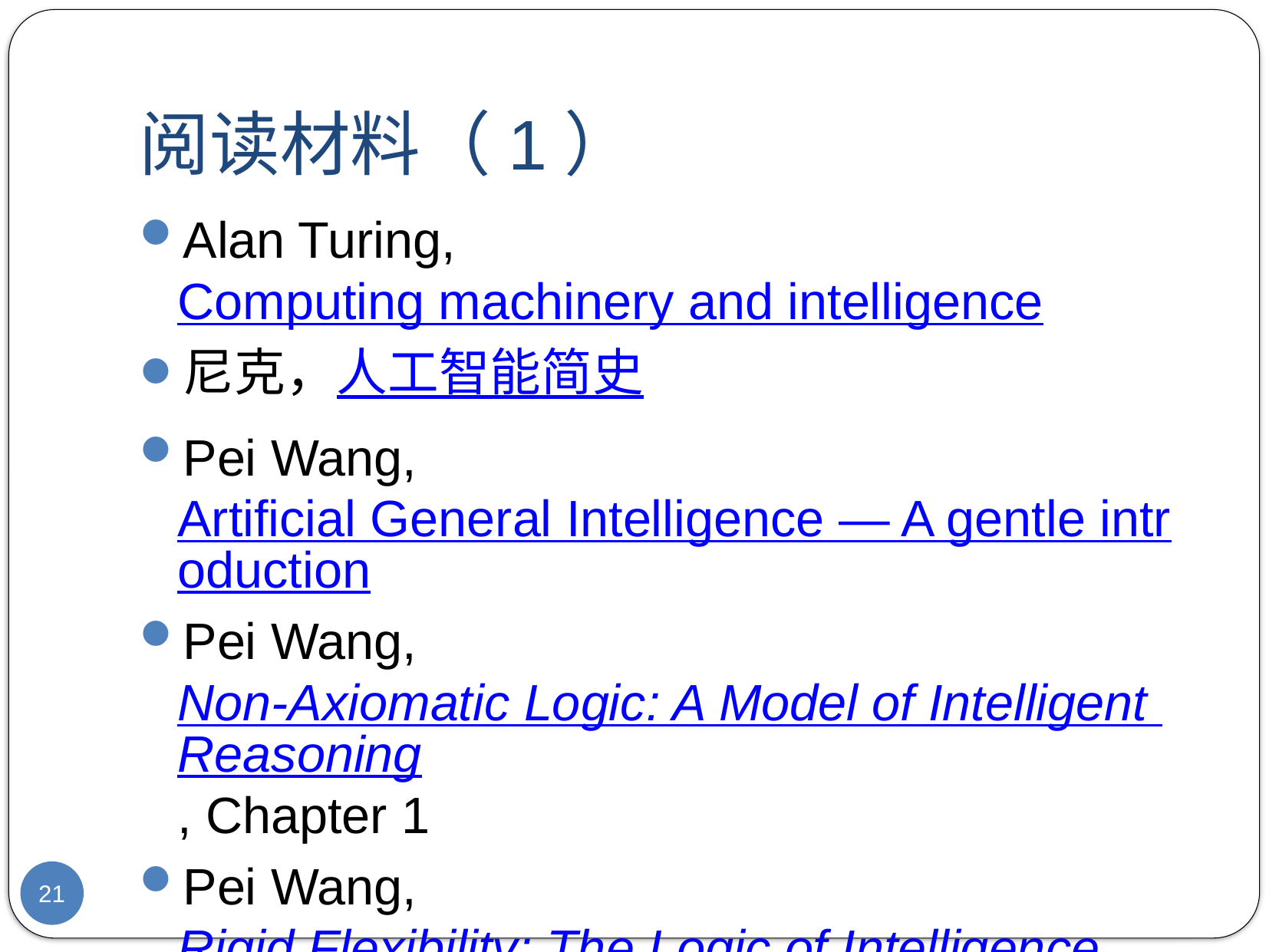

# 阅读材料（1）
Alan Turing, Computing machinery and intelligence
尼克，人工智能简史
Pei Wang, Artificial General Intelligence — A gentle introduction
Pei Wang, Non-Axiomatic Logic: A Model of Intelligent Reasoning, Chapter 1
Pei Wang, Rigid Flexibility: The Logic of Intelligence, Chapter 1,2

21